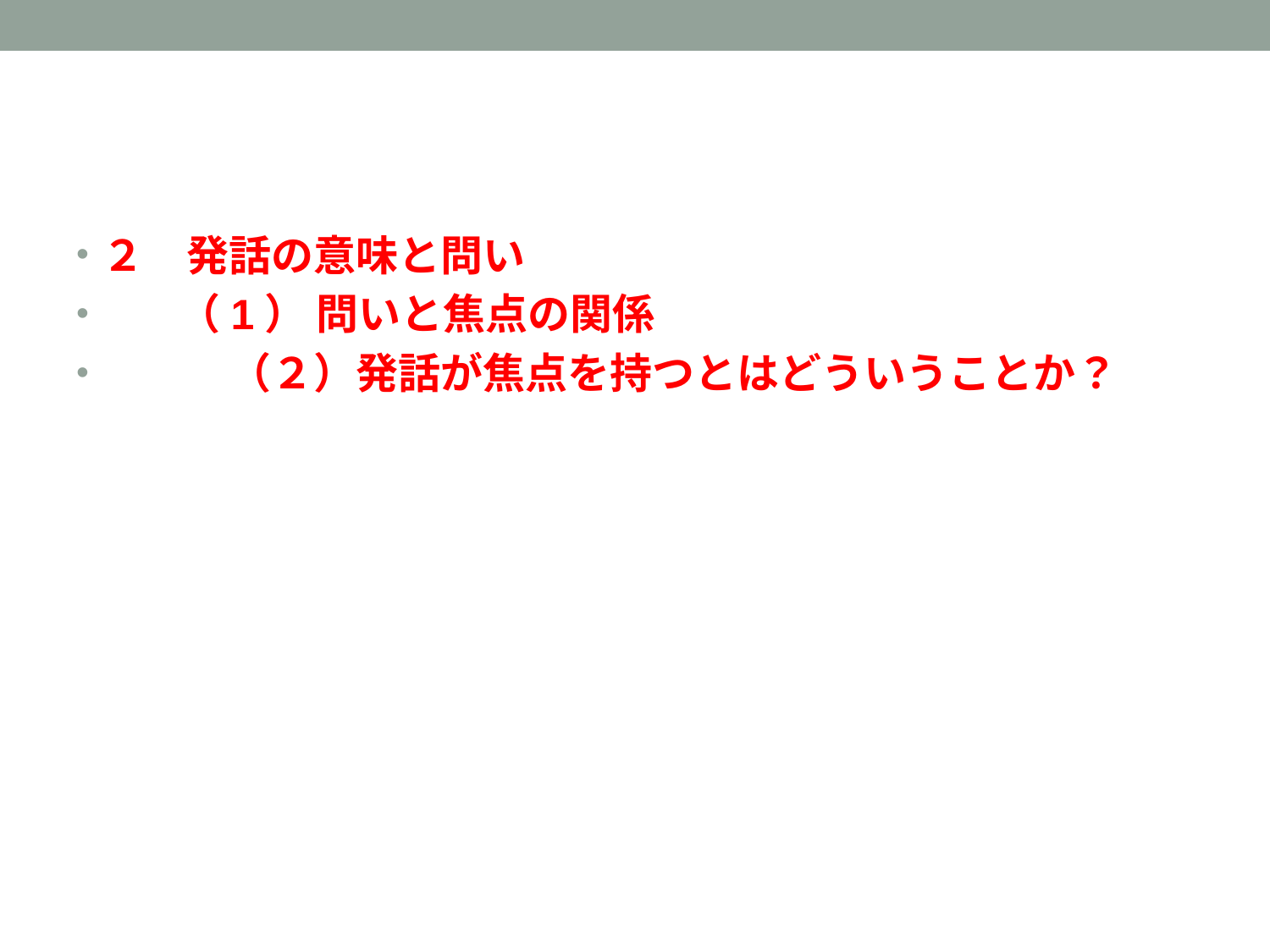

２　発話の意味と問い
       （1） 問いと焦点の関係
　　　（２）発話が焦点を持つとはどういうことか？